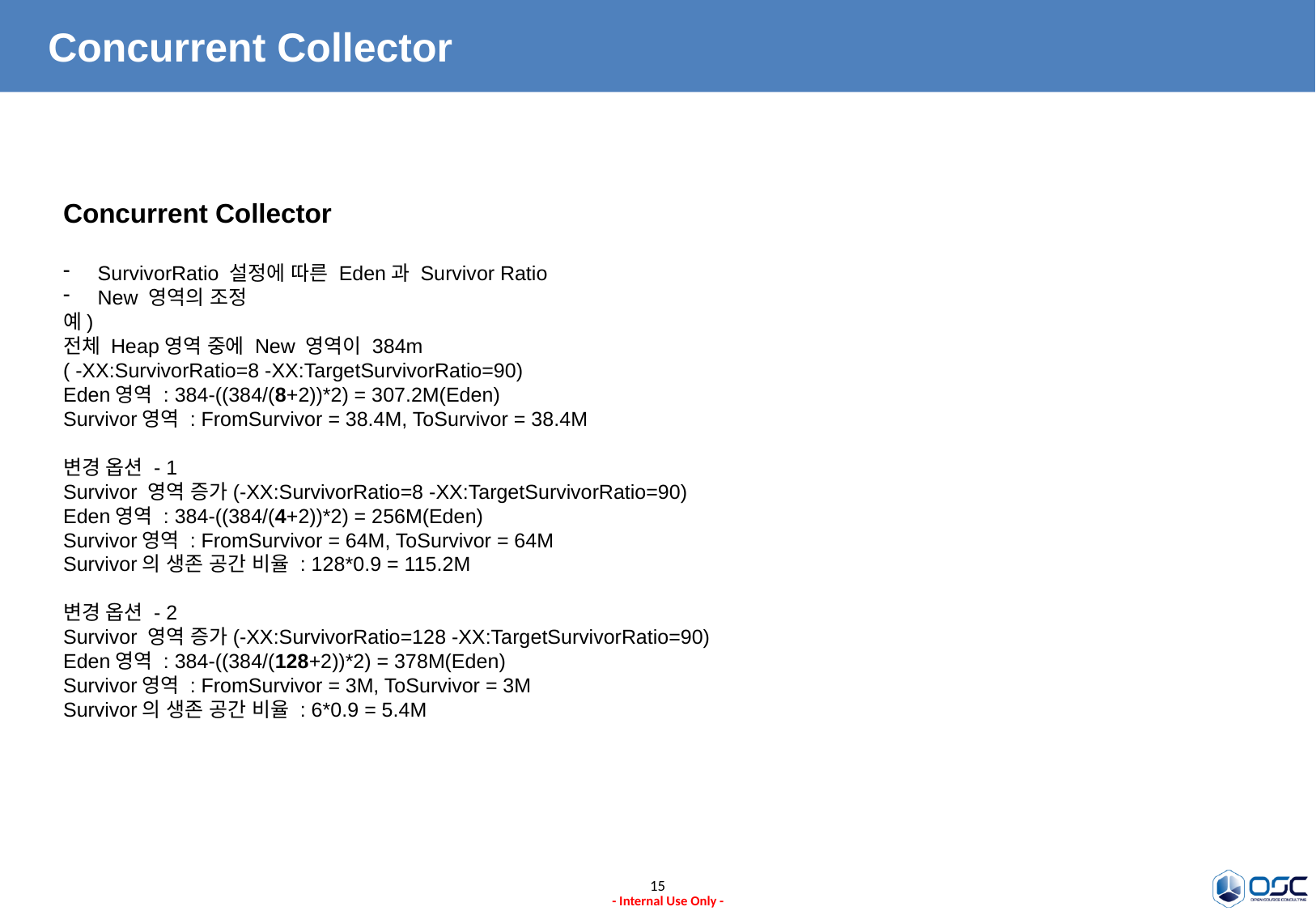

# Concurrent Collector
Concurrent Collector

 SurvivorRatio 설정에 따른 Eden과 Survivor Ratio
 New 영역의 조정
예)
전체 Heap영역 중에 New 영역이 384m
( -XX:SurvivorRatio=8 -XX:TargetSurvivorRatio=90)
Eden영역 : 384-((384/(8+2))*2) = 307.2M(Eden)
Survivor영역 : FromSurvivor = 38.4M, ToSurvivor = 38.4M

변경 옵션 - 1
Survivor 영역 증가(-XX:SurvivorRatio=8 -XX:TargetSurvivorRatio=90)
Eden영역 : 384-((384/(4+2))*2) = 256M(Eden)
Survivor영역 : FromSurvivor = 64M, ToSurvivor = 64M
Survivor의 생존 공간 비율 : 128*0.9 = 115.2M

변경 옵션 - 2
Survivor 영역 증가(-XX:SurvivorRatio=128 -XX:TargetSurvivorRatio=90)
Eden영역 : 384-((384/(128+2))*2) = 378M(Eden)
Survivor영역 : FromSurvivor = 3M, ToSurvivor = 3M
Survivor의 생존 공간 비율 : 6*0.9 = 5.4M